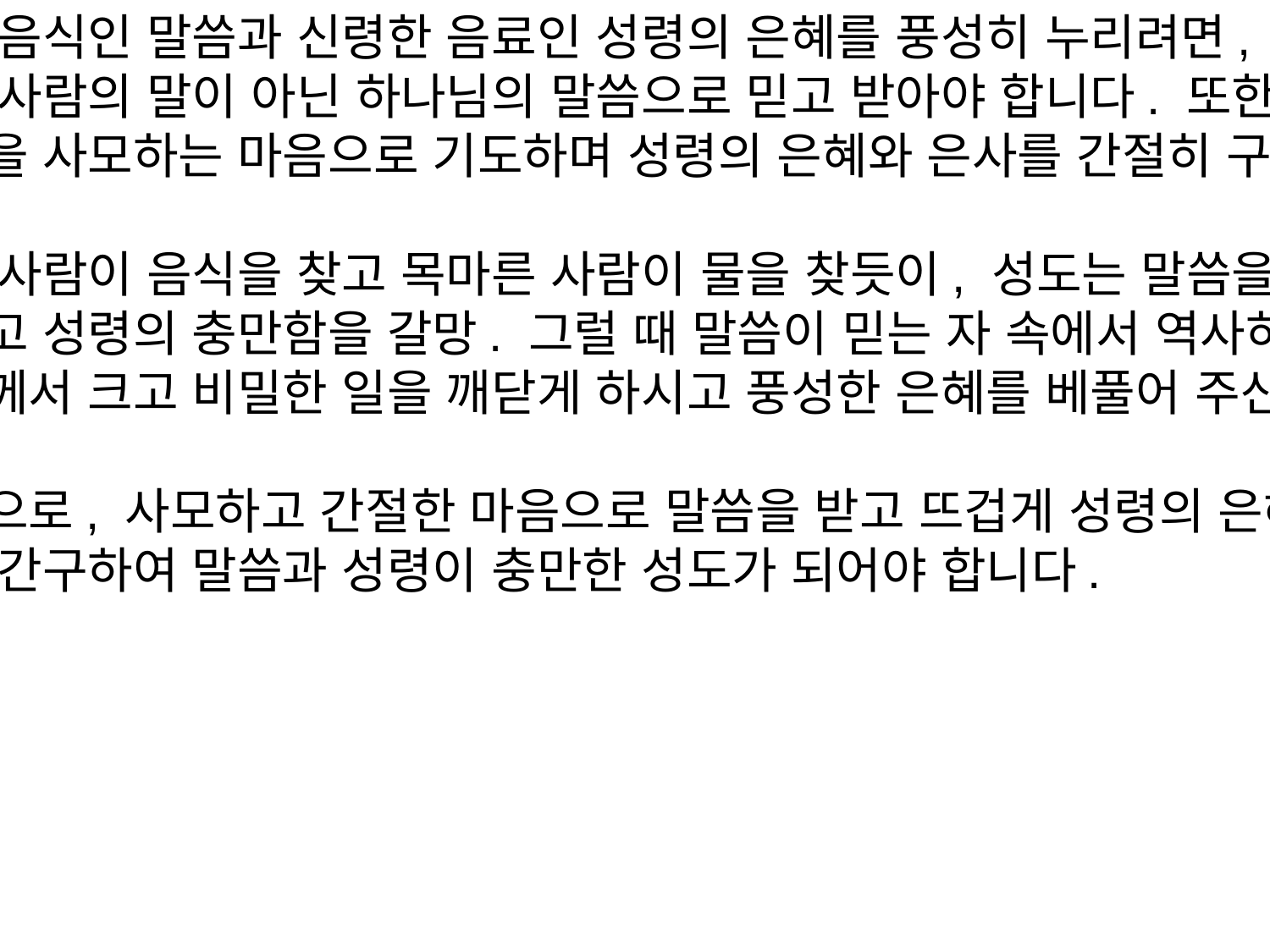

신령한 음식인 말씀과 신령한 음료인 성령의 은혜를 풍성히 누리려면, 말씀을 사람의 말이 아닌 하나님의 말씀으로 믿고 받아야 합니다. 또한 하나님을 사모하는 마음으로 기도하며 성령의 은혜와 은사를 간절히 구하자.

배고픈 사람이 음식을 찾고 목마른 사람이 물을 찾듯이, 성도는 말씀을 사모하고 성령의 충만함을 갈망. 그럴 때 말씀이 믿는 자 속에서 역사하며, 하나님께서 크고 비밀한 일을 깨닫게 하시고 풍성한 은혜를 베풀어 주신다
.
결론적으로, 사모하고 간절한 마음으로 말씀을 받고 뜨겁게 성령의 은혜와 은사를 간구하여 말씀과 성령이 충만한 성도가 되어야 합니다.